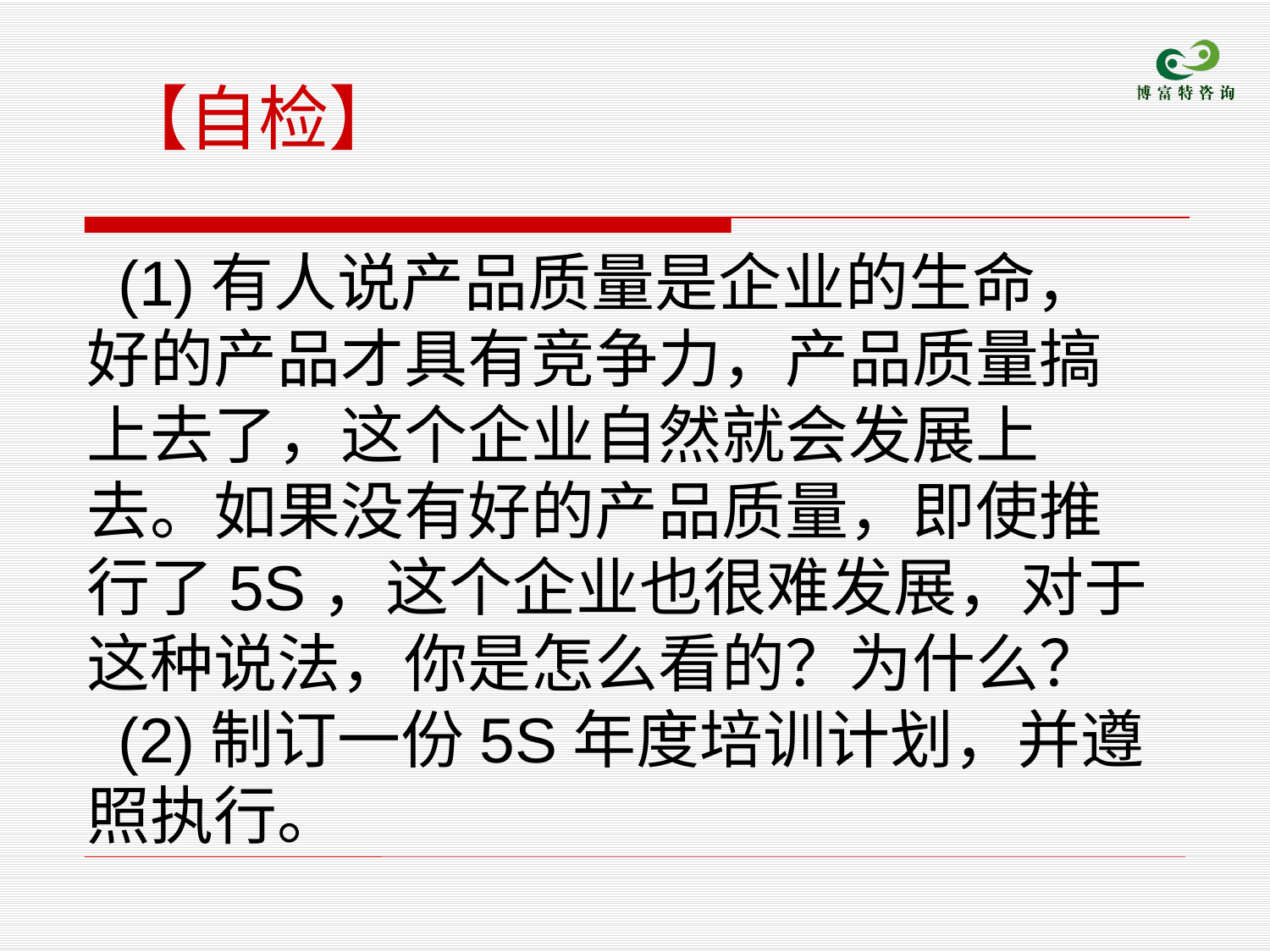

【自检】

(1)有人说产品质量是企业的生命，好的产品才具有竞争力，产品质量搞上去了，这个企业自然就会发展上去。如果没有好的产品质量，即使推行了5S，这个企业也很难发展，对于这种说法，你是怎么看的？为什么？
(2)制订一份5S年度培训计划，并遵照执行。

373